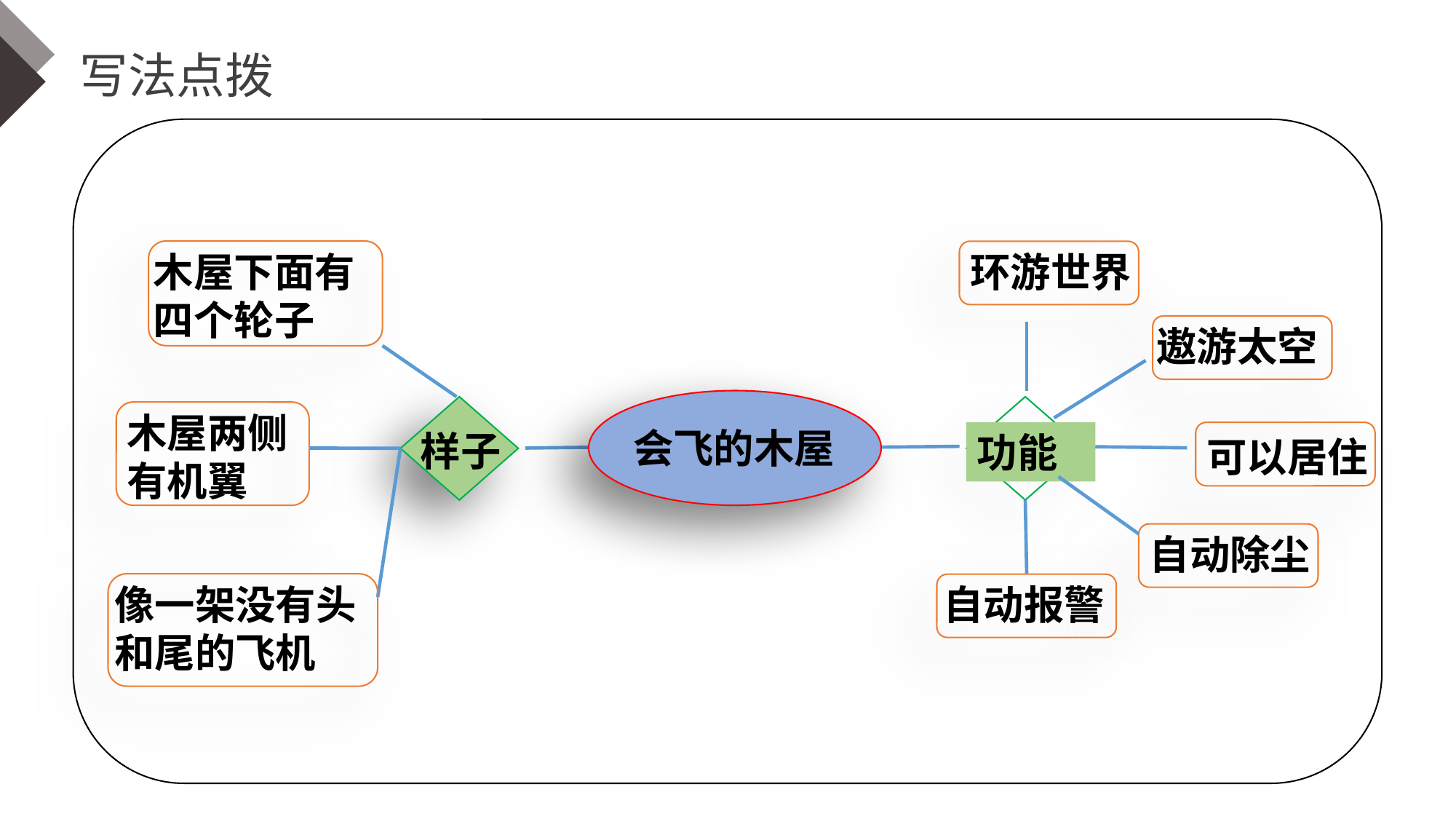

写法点拨

木屋下面有四个轮子

环游世界
遨游太空

木屋两侧有机翼
会飞的木屋
样子
功能

可以居住
自动除尘

像一架没有头和尾的飞机

自动报警